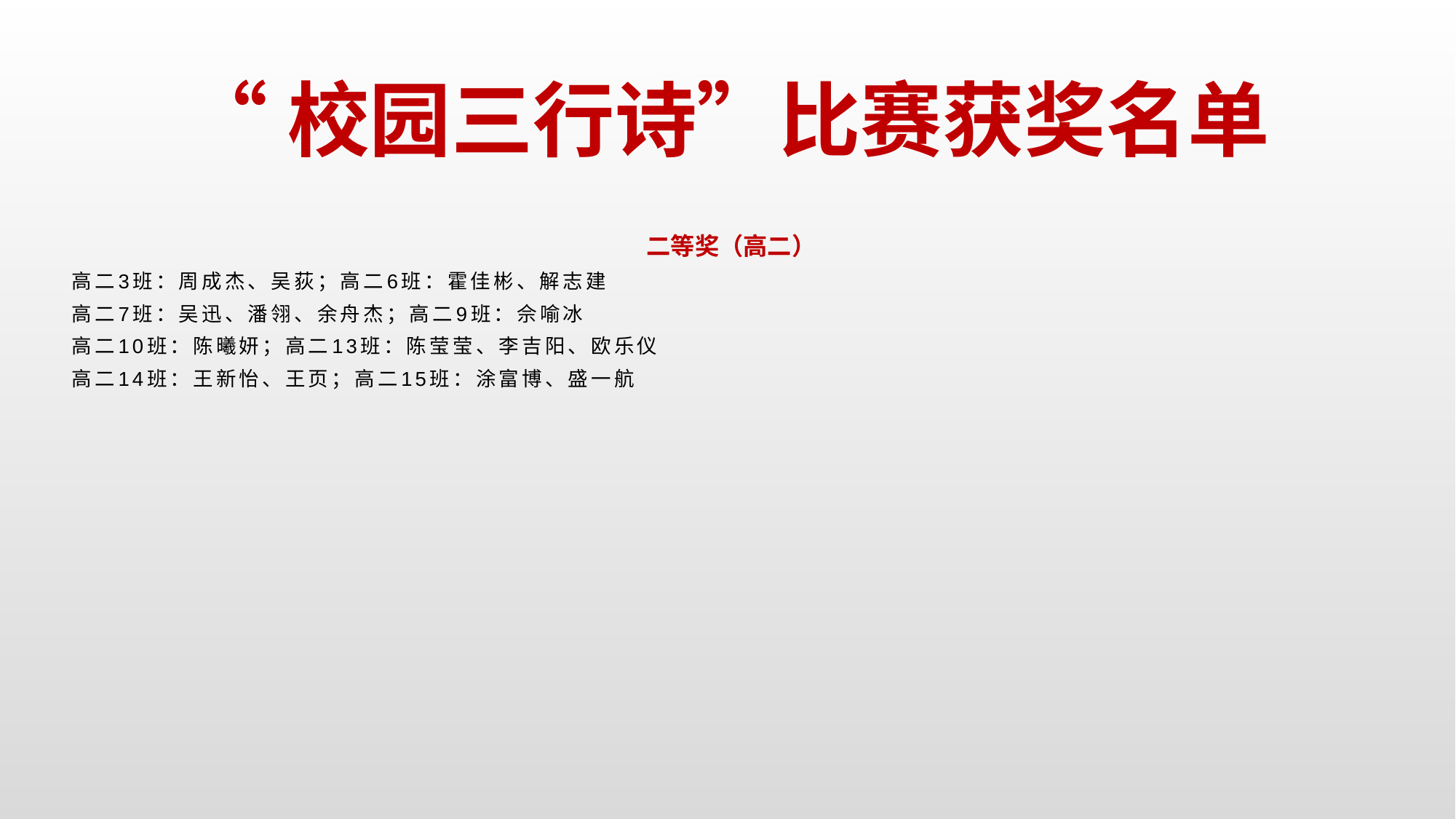

# “校园三行诗”比赛获奖名单
二等奖（高二）
高二3班：周成杰、吴荻；高二6班：霍佳彬、解志建
高二7班：吴迅、潘翎、余舟杰；高二9班：佘喻冰
高二10班：陈曦妍；高二13班：陈莹莹、李吉阳、欧乐仪
高二14班：王新怡、王页；高二15班：涂富博、盛一航